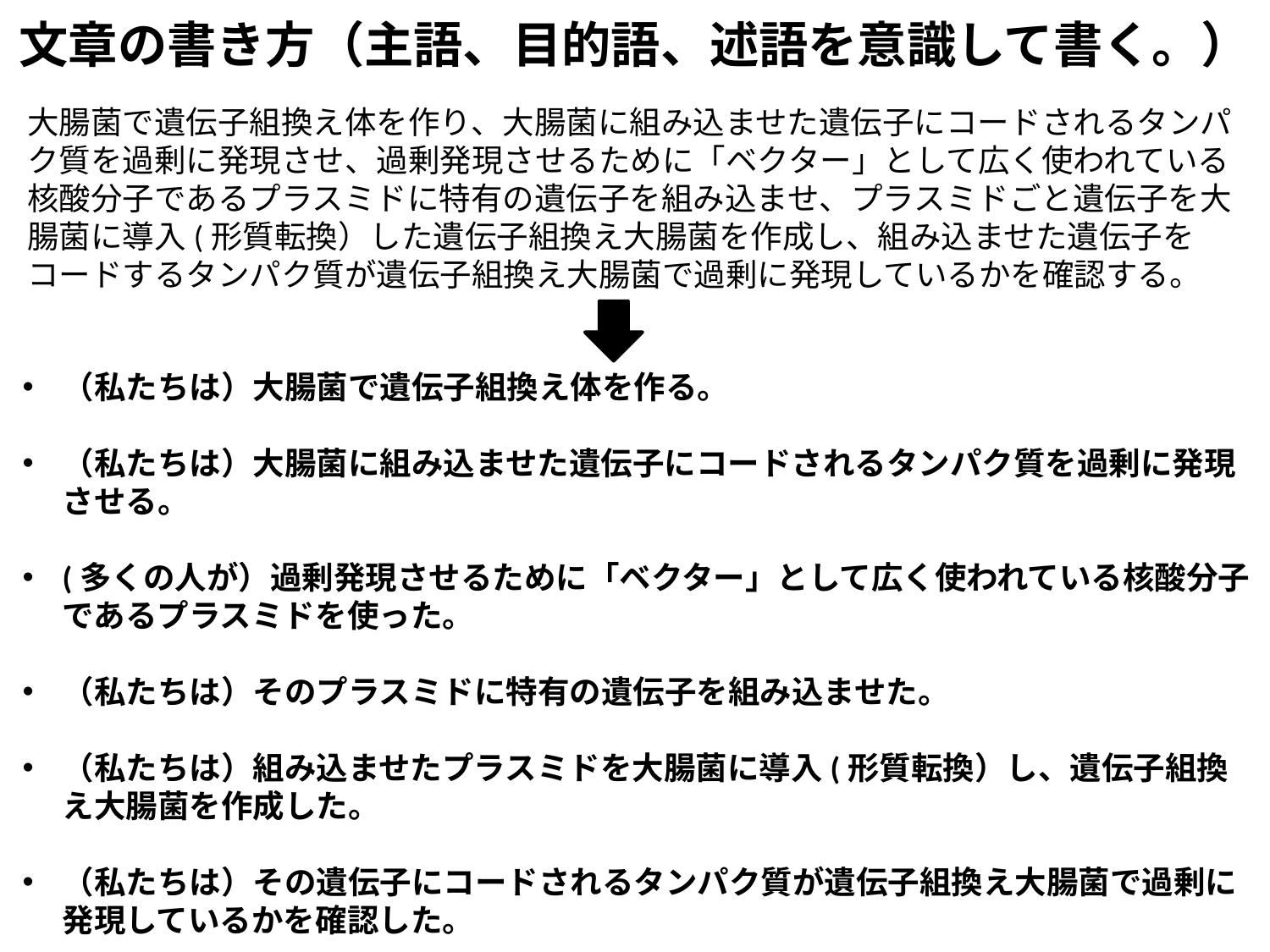

文章の書き方（主語、目的語、述語を意識して書く。）
大腸菌で遺伝子組換え体を作り、大腸菌に組み込ませた遺伝子にコードされるタンパク質を過剰に発現させ、過剰発現させるために「ベクター」として広く使われている核酸分子であるプラスミドに特有の遺伝子を組み込ませ、プラスミドごと遺伝子を大腸菌に導入(形質転換）した遺伝子組換え大腸菌を作成し、組み込ませた遺伝子をコードするタンパク質が遺伝子組換え大腸菌で過剰に発現しているかを確認する。

（私たちは）大腸菌で遺伝子組換え体を作る。

（私たちは）大腸菌に組み込ませた遺伝子にコードされるタンパク質を過剰に発現させる。

(多くの人が）過剰発現させるために「ベクター」として広く使われている核酸分子であるプラスミドを使った。

（私たちは）そのプラスミドに特有の遺伝子を組み込ませた。

（私たちは）組み込ませたプラスミドを大腸菌に導入(形質転換）し、遺伝子組換え大腸菌を作成した。

（私たちは）その遺伝子にコードされるタンパク質が遺伝子組換え大腸菌で過剰に発現しているかを確認した。